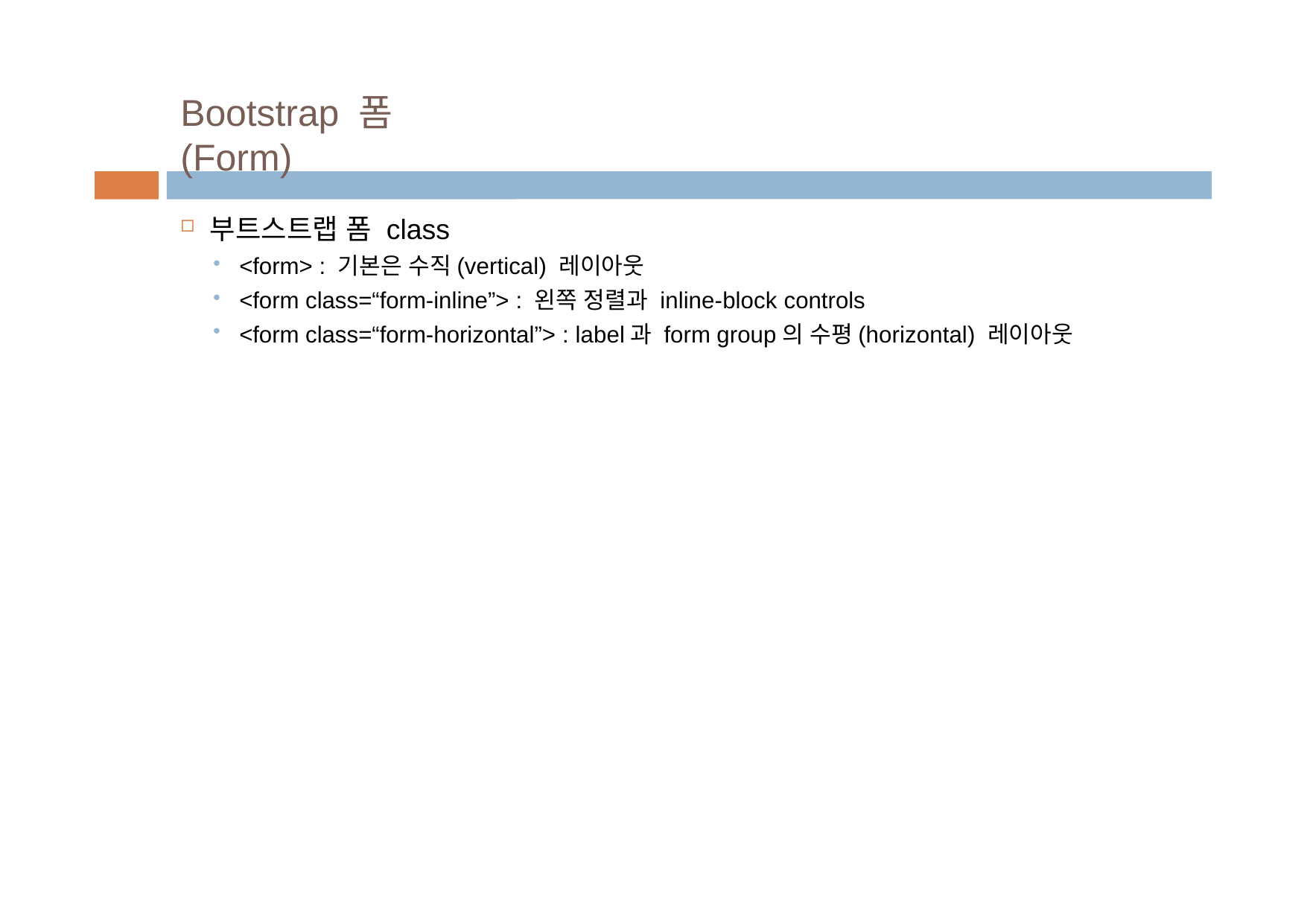

# Bootstrap 폼(Form)
부트스트랩 폼 class
<form> : 기본은 수직(vertical) 레이아웃
<form class=“form-inline”> : 왼쪽 정렬과 inline-block controls
<form class=“form-horizontal”> : label과 form group의 수평(horizontal) 레이아웃